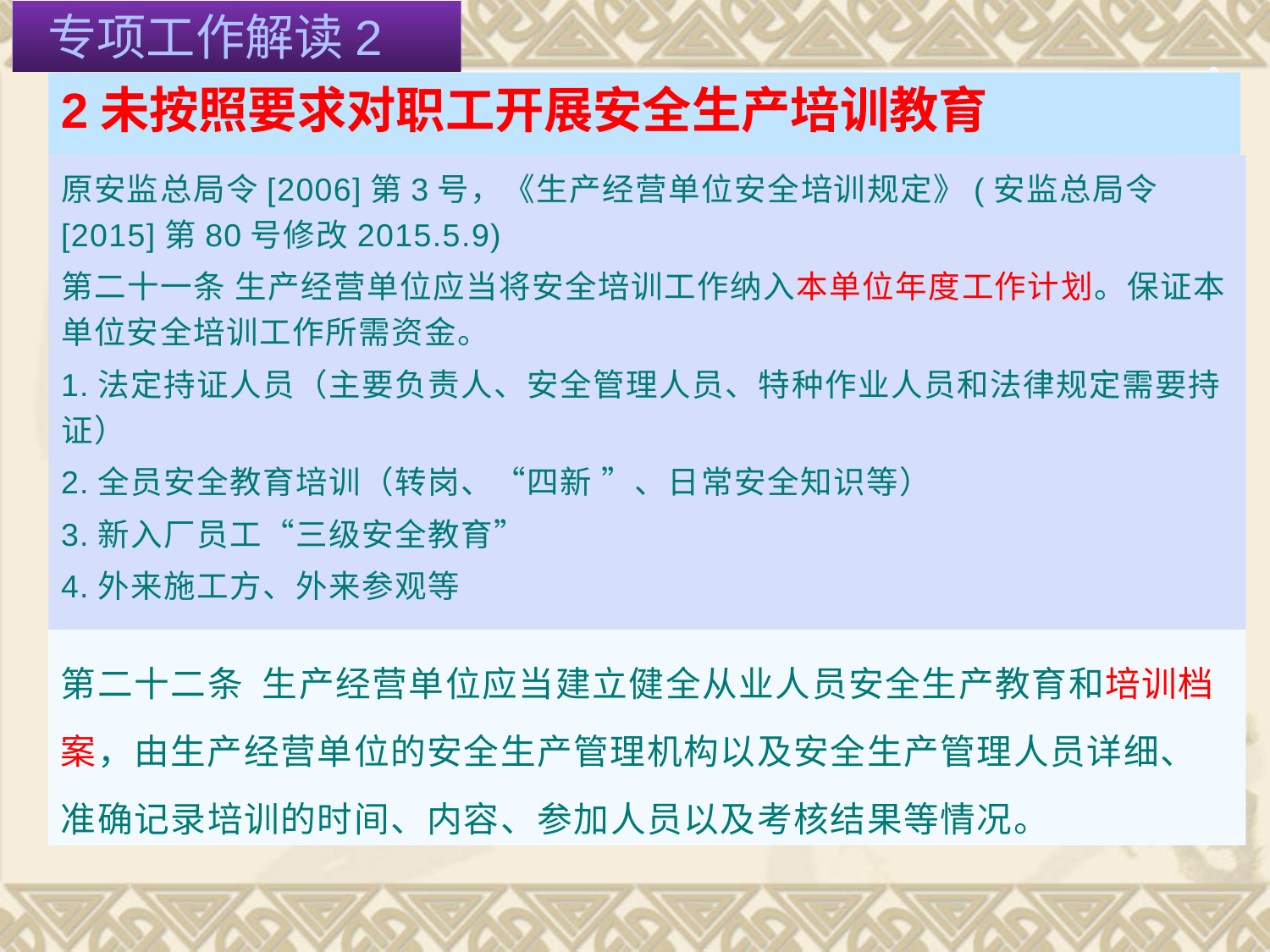

专项工作解读2
# 2未按照要求对职工开展安全生产培训教育
原安监总局令[2006]第3号，《生产经营单位安全培训规定》(安监总局令[2015]第80号修改2015.5.9)
第二十一条 生产经营单位应当将安全培训工作纳入本单位年度工作计划。保证本单位安全培训工作所需资金。
1.法定持证人员（主要负责人、安全管理人员、特种作业人员和法律规定需要持证）
2.全员安全教育培训（转岗、“四新 ”、日常安全知识等）
3.新入厂员工“三级安全教育”
4.外来施工方、外来参观等

第二十二条  生产经营单位应当建立健全从业人员安全生产教育和培训档案，由生产经营单位的安全生产管理机构以及安全生产管理人员详细、准确记录培训的时间、内容、参加人员以及考核结果等情况。